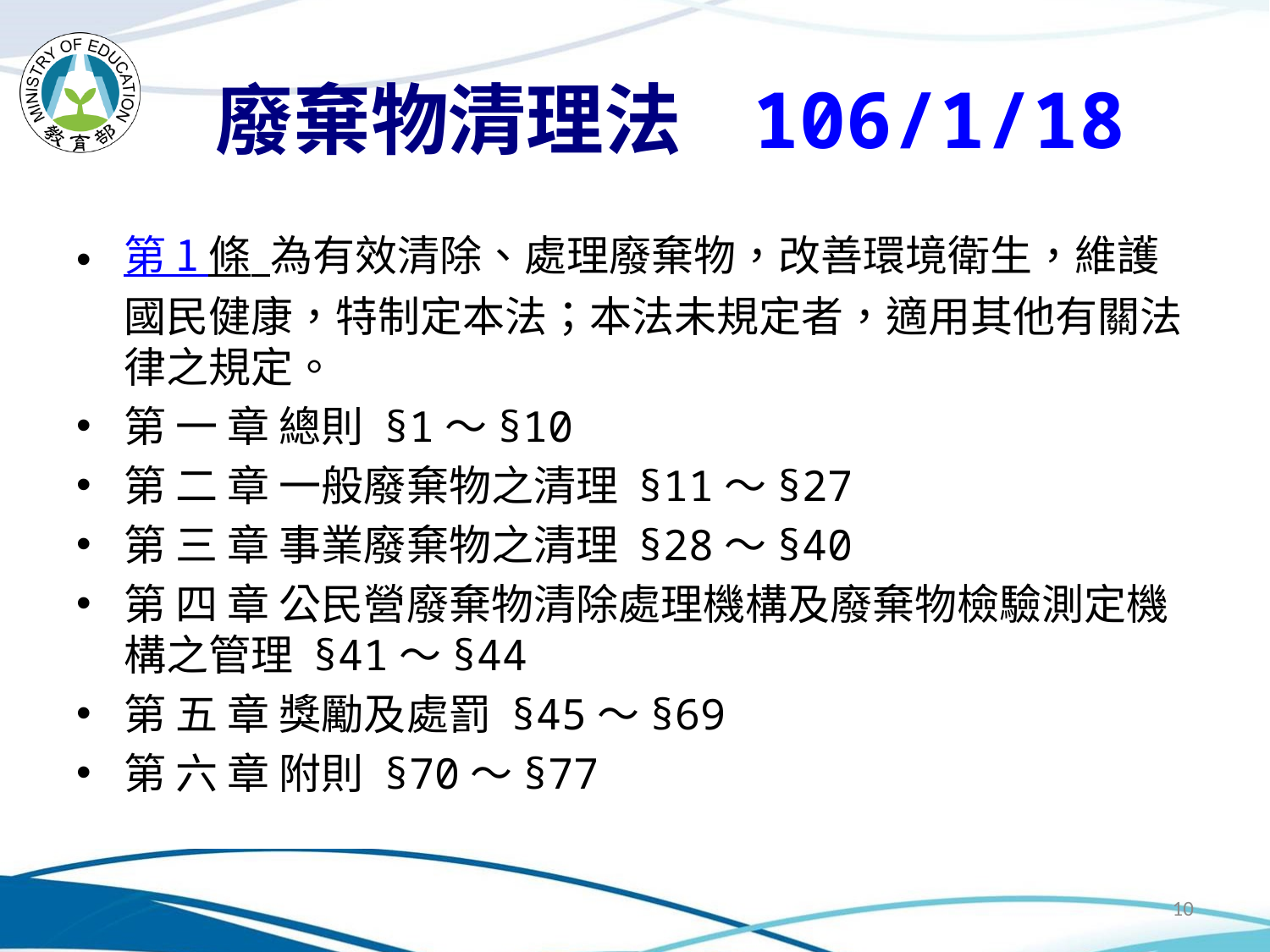

# 廢棄物清理法   106/1/18
第 1 條  為有效清除、處理廢棄物，改善環境衛生，維護國民健康，特制定本法；本法未規定者，適用其他有關法律之規定。
第 一 章 總則 §1～§10
第 二 章 一般廢棄物之清理 §11～§27
第 三 章 事業廢棄物之清理 §28～§40
第 四 章 公民營廢棄物清除處理機構及廢棄物檢驗測定機構之管理 §41～§44
第 五 章 獎勵及處罰 §45～§69
第 六 章 附則 §70～§77
10